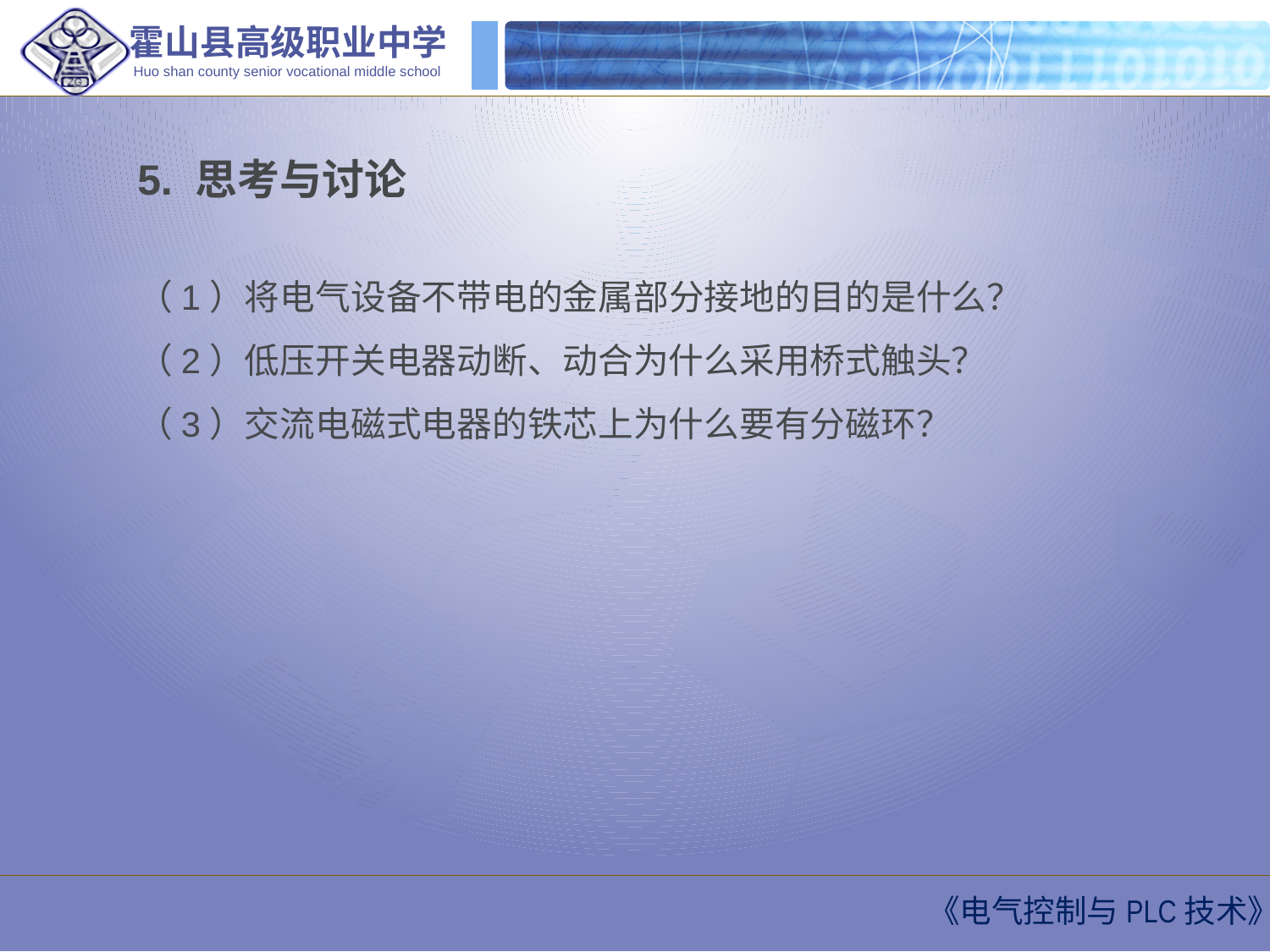

5. 思考与讨论

（1）将电气设备不带电的金属部分接地的目的是什么？
（2）低压开关电器动断、动合为什么采用桥式触头？
（3）交流电磁式电器的铁芯上为什么要有分磁环？